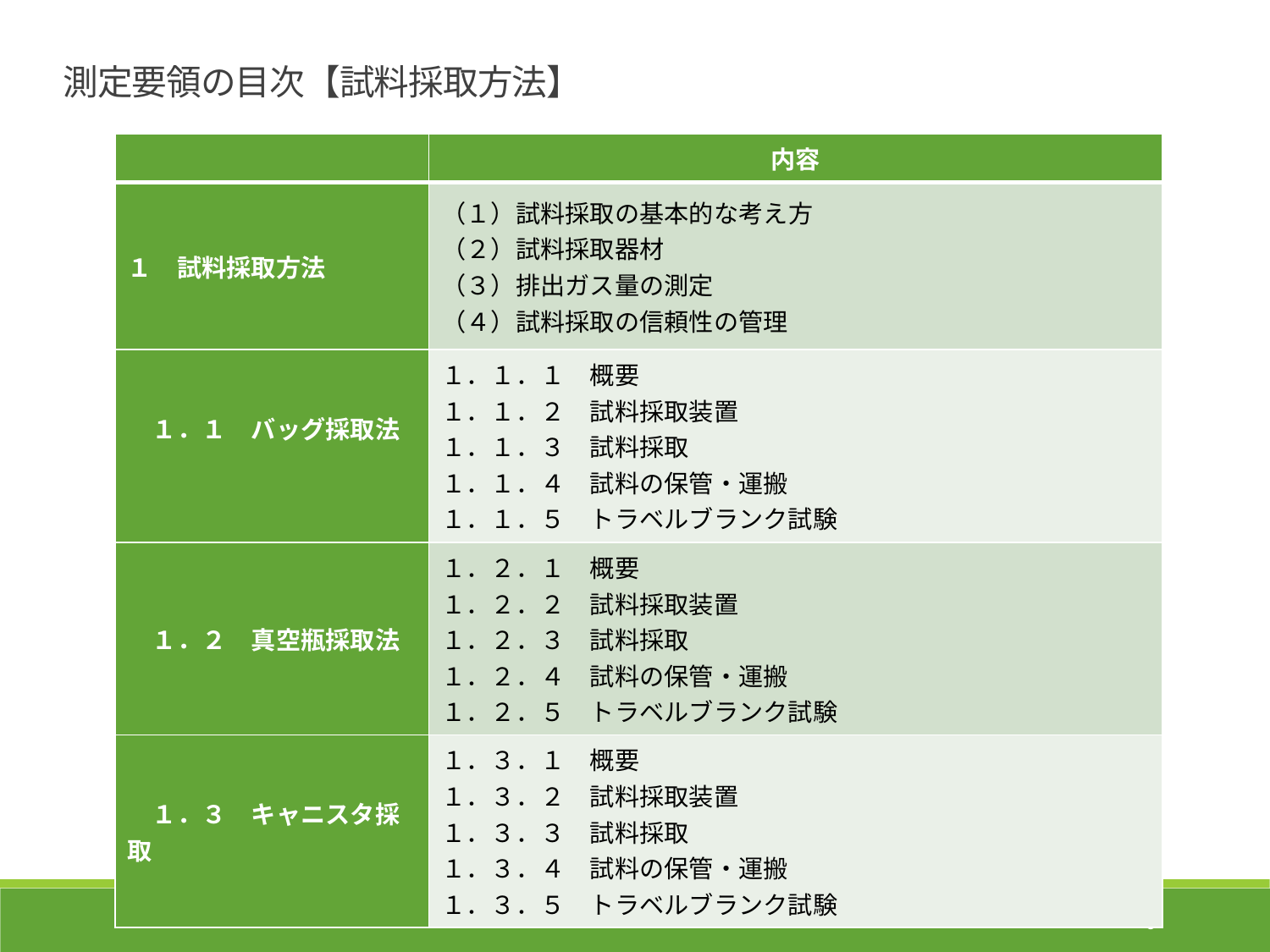

測定要領の目次【試料採取方法】
|  | 内容 |
| --- | --- |
| １　試料採取方法 | （１）試料採取の基本的な考え方 （２）試料採取器材 （３）排出ガス量の測定 （４）試料採取の信頼性の管理 |
| １．１　バッグ採取法 | １．１．１　概要 １．１．２　試料採取装置 １．１．３　試料採取 １．１．４　試料の保管・運搬 １．１．５　トラベルブランク試験 |
| １．２　真空瓶採取法 | １．２．１　概要 １．２．２　試料採取装置 １．２．３　試料採取 １．２．４　試料の保管・運搬 １．２．５　トラベルブランク試験 |
| １．３　キャニスタ採取 | １．３．１　概要 １．３．２　試料採取装置 １．３．３　試料採取 １．３．４　試料の保管・運搬 １．３．５　トラベルブランク試験 |
8